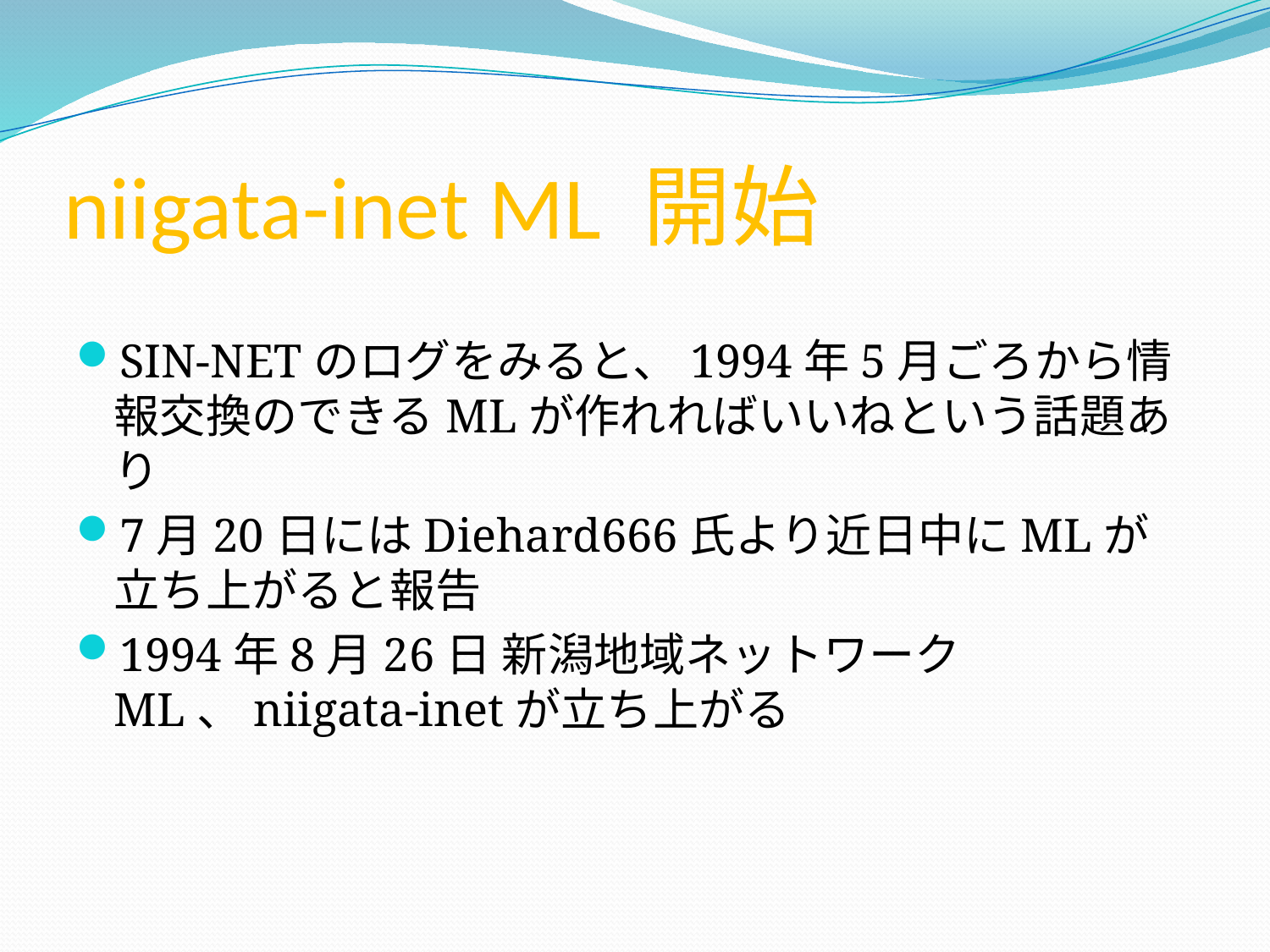

# niigata-inet ML 開始
SIN-NETのログをみると、1994年5月ごろから情報交換のできるMLが作れればいいねという話題あり
7月20日にはDiehard666氏より近日中にMLが立ち上がると報告
1994年8月26日 新潟地域ネットワークML、niigata-inetが立ち上がる